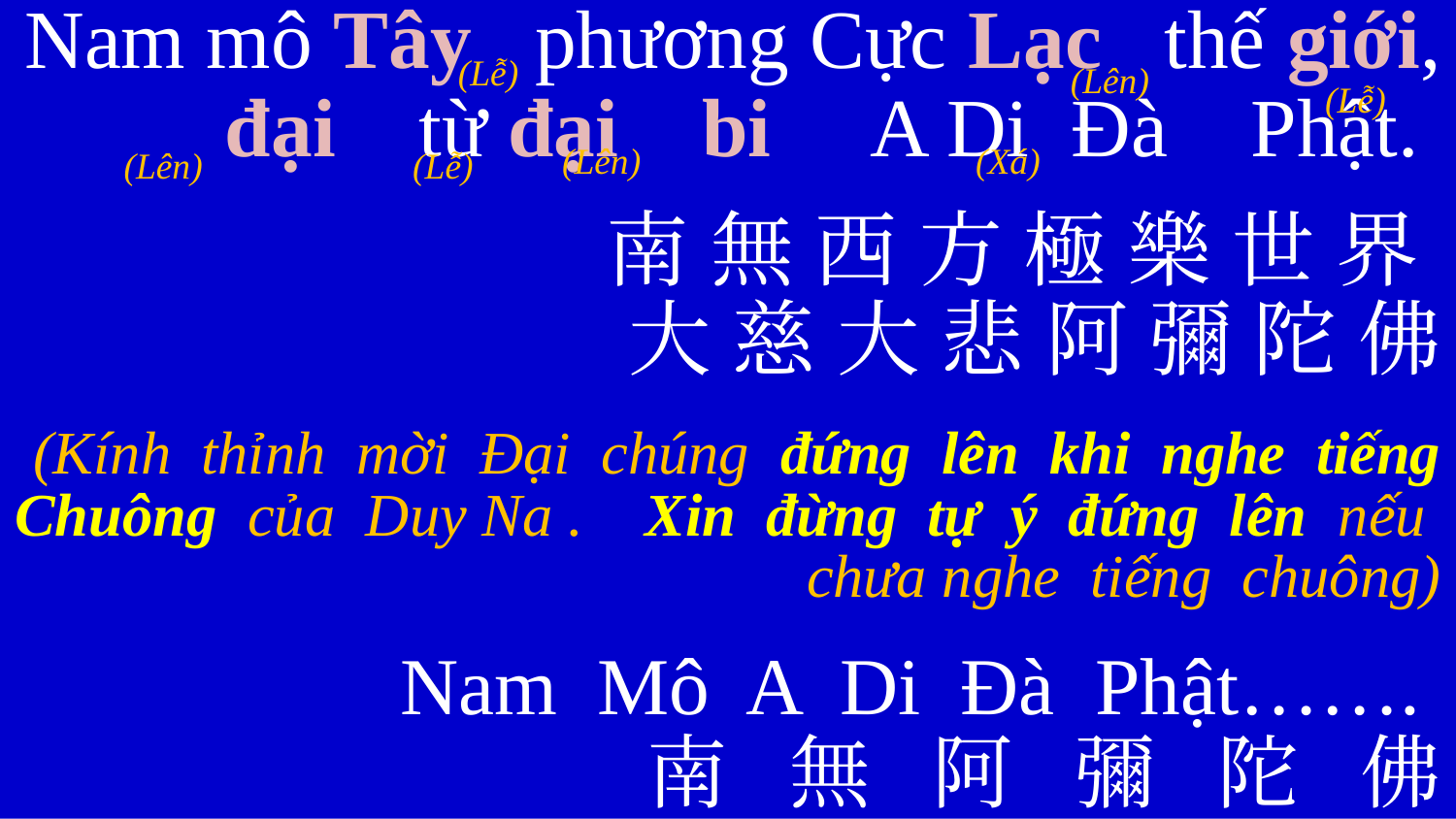

Nam mô Tây   phương Cực Lạc   thế giới,
đại    từ đại    bi     A Di  Đà    Phật.

南 無 西 方 極 樂 世 界
大 慈 大 悲 阿 彌 陀 佛

(Kính  thỉnh  mời  Đại  chúng  đứng  lên  khi  nghe  tiếng Chuông  của  Duy Na .    Xin  đừng  tự  ý  đứng  lên  nếu  chưa nghe  tiếng  chuông)

Nam  Mô  A  Di  Đà  Phật…….
南   無   阿   彌   陀   佛
(Lễ)
(Lên)
(Lễ)
 (Xá)
(Lên)
(Lên)
(Lễ)